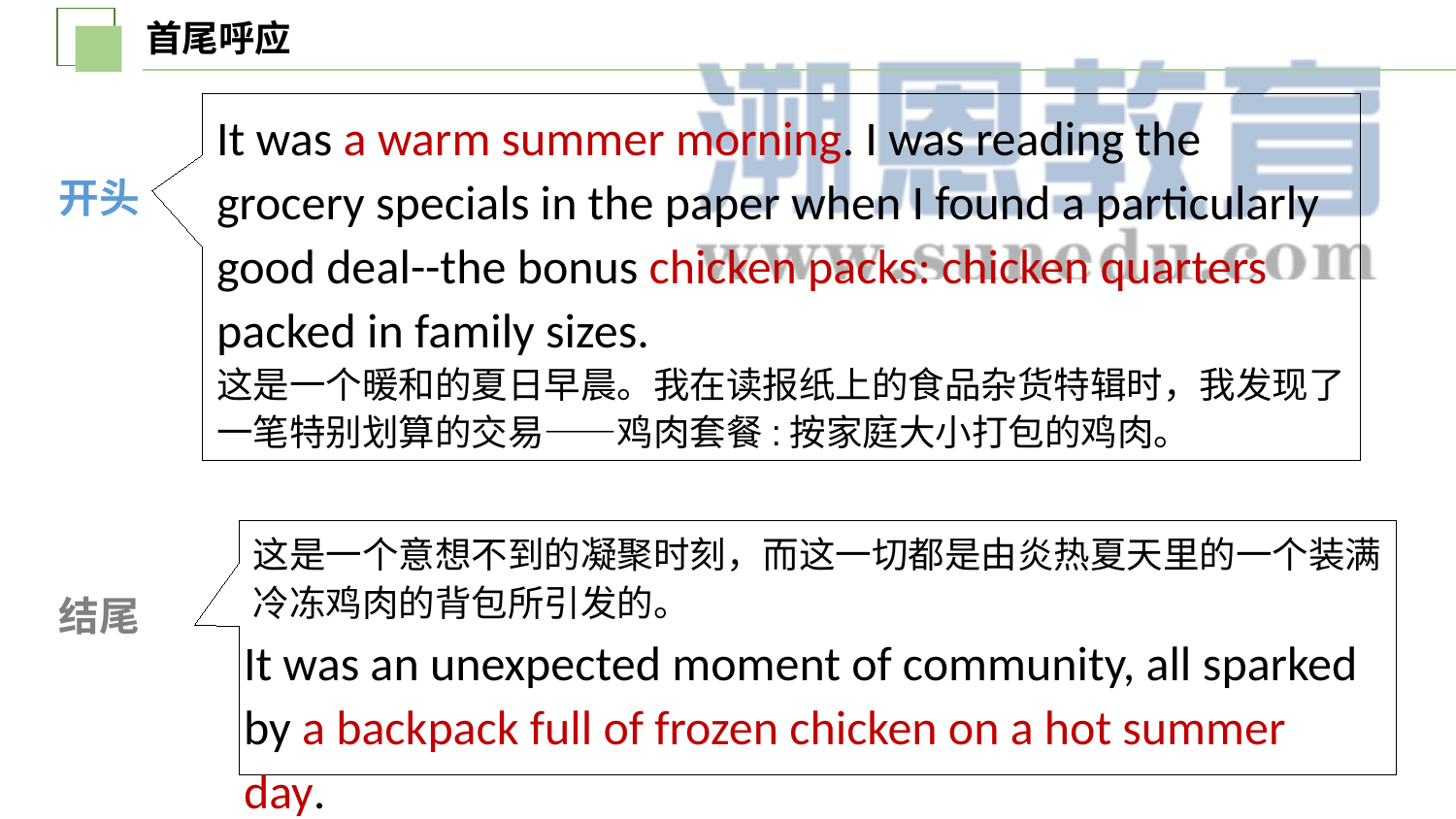

首尾呼应

It was a warm summer morning. I was reading the grocery specials in the paper when I found a particularly good deal--the bonus chicken packs: chicken quarters packed in family sizes.
这是一个暖和的夏日早晨。我在读报纸上的食品杂货特辑时，我发现了一笔特别划算的交易——鸡肉套餐:按家庭大小打包的鸡肉。
开头
这是一个意想不到的凝聚时刻，而这一切都是由炎热夏天里的一个装满冷冻鸡肉的背包所引发的。

结尾
It was an unexpected moment of community, all sparked by a backpack full of frozen chicken on a hot summer day.